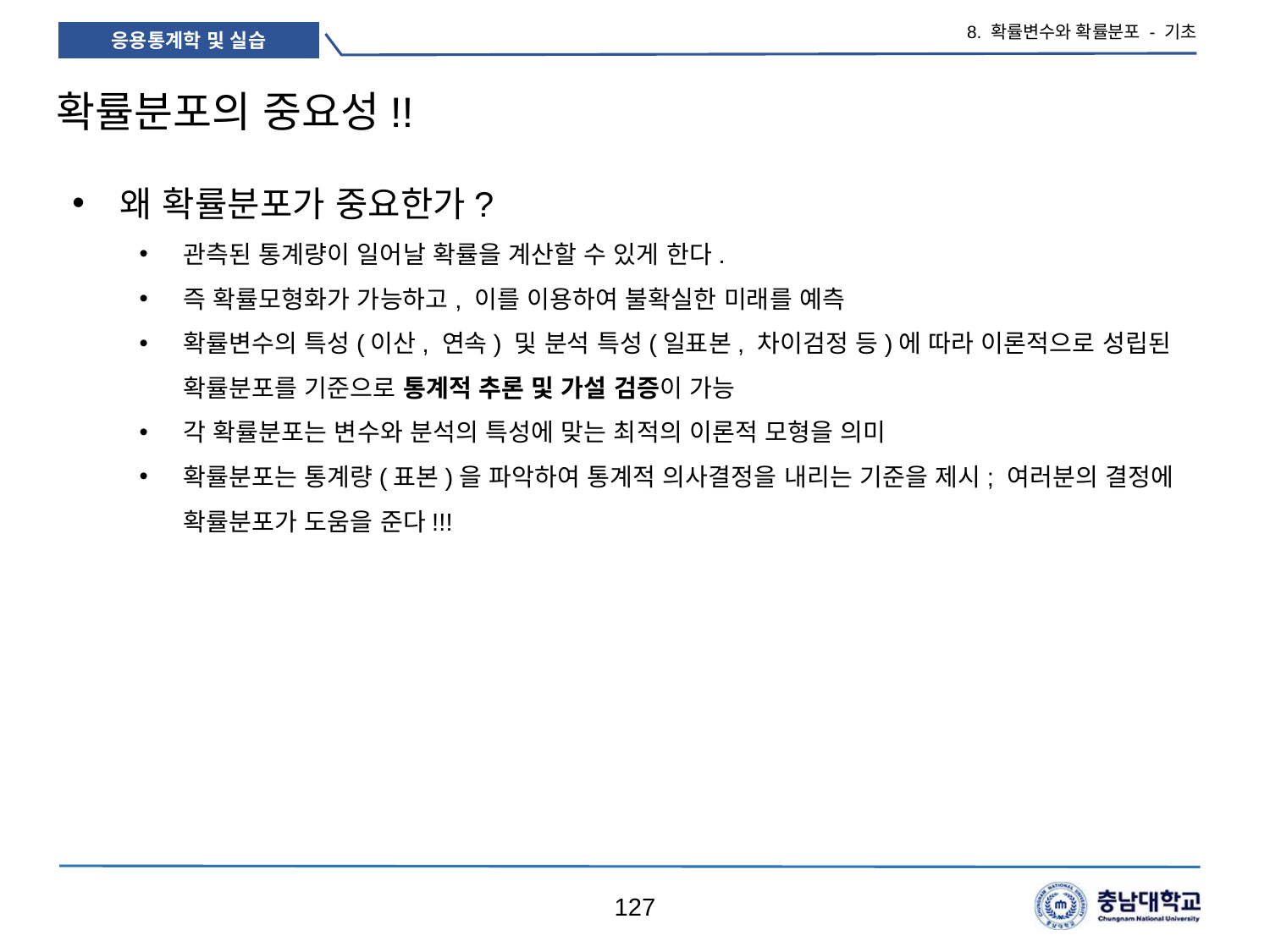

8. 확률변수와 확률분포 - 기초
# 확률분포의 중요성!!
왜 확률분포가 중요한가?
관측된 통계량이 일어날 확률을 계산할 수 있게 한다.
즉 확률모형화가 가능하고, 이를 이용하여 불확실한 미래를 예측
확률변수의 특성(이산, 연속) 및 분석 특성(일표본, 차이검정 등)에 따라 이론적으로 성립된 확률분포를 기준으로 통계적 추론 및 가설 검증이 가능
각 확률분포는 변수와 분석의 특성에 맞는 최적의 이론적 모형을 의미
확률분포는 통계량(표본)을 파악하여 통계적 의사결정을 내리는 기준을 제시; 여러분의 결정에 확률분포가 도움을 준다!!!
127